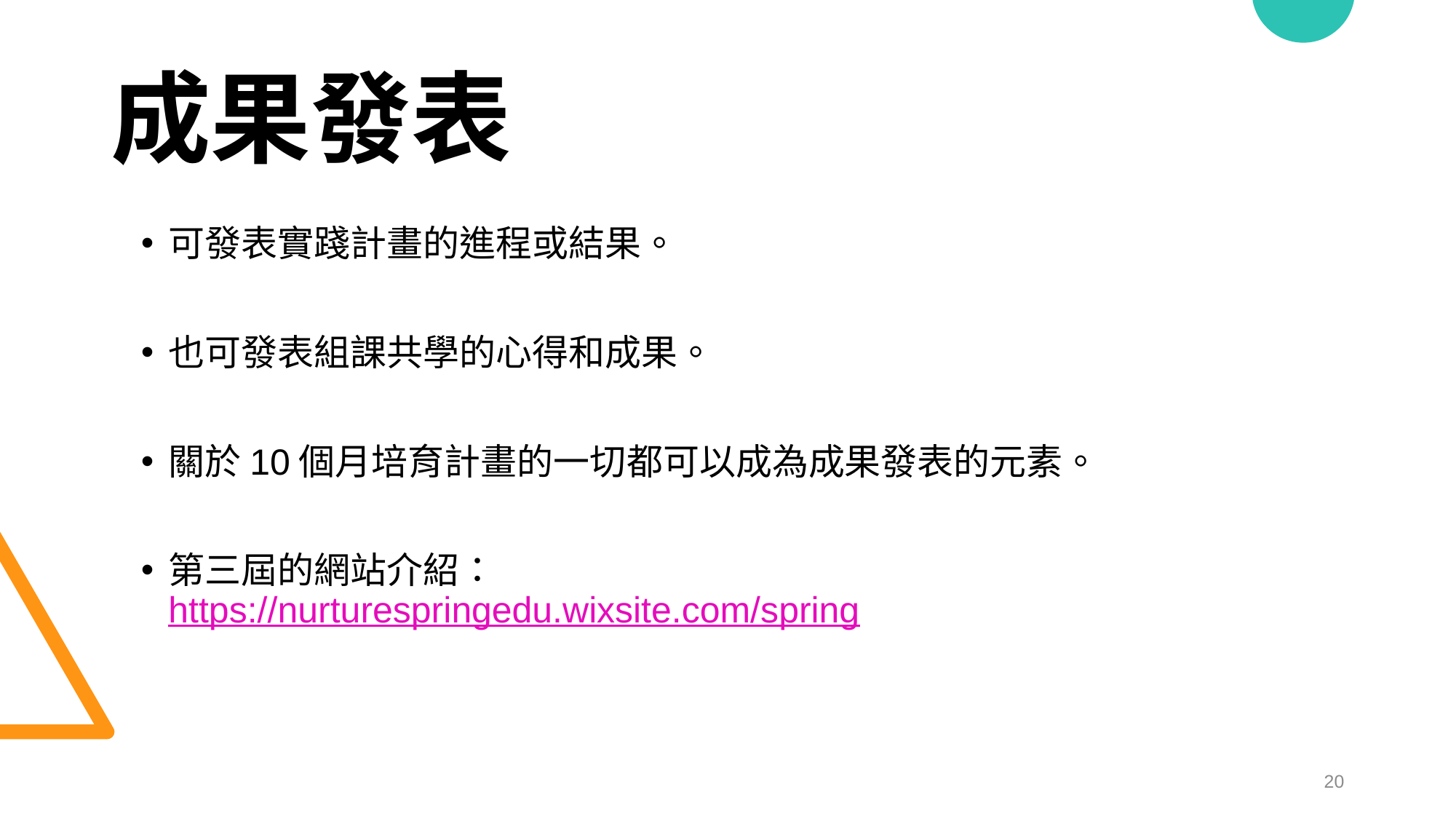

# 成果發表
可發表實踐計畫的進程或結果。

也可發表組課共學的心得和成果。

關於10個月培育計畫的一切都可以成為成果發表的元素。

第三屆的網站介紹：https://nurturespringedu.wixsite.com/spring

20